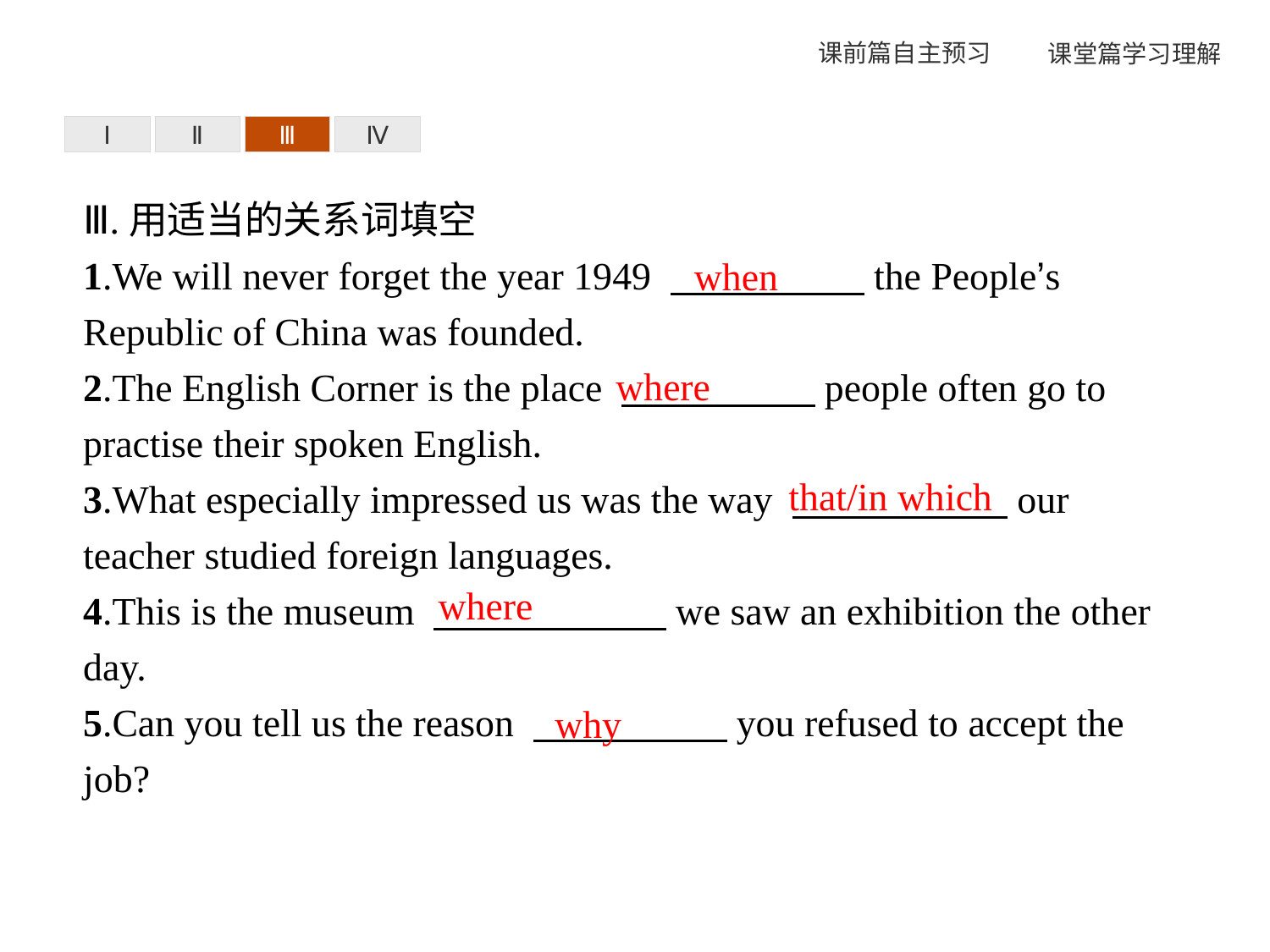

Ⅰ
Ⅱ
Ⅲ
Ⅳ
Ⅲ.用适当的关系词填空
1.We will never forget the year 1949 　　　　　the People’s Republic of China was founded.
2.The English Corner is the place 　　　　　people often go to practise their spoken English.
3.What especially impressed us was the way 　　       　　our teacher studied foreign languages.
4.This is the museum 　　　　　　we saw an exhibition the other day.
5.Can you tell us the reason 　　　　　you refused to accept the job?
when
where
that/in which
where
why